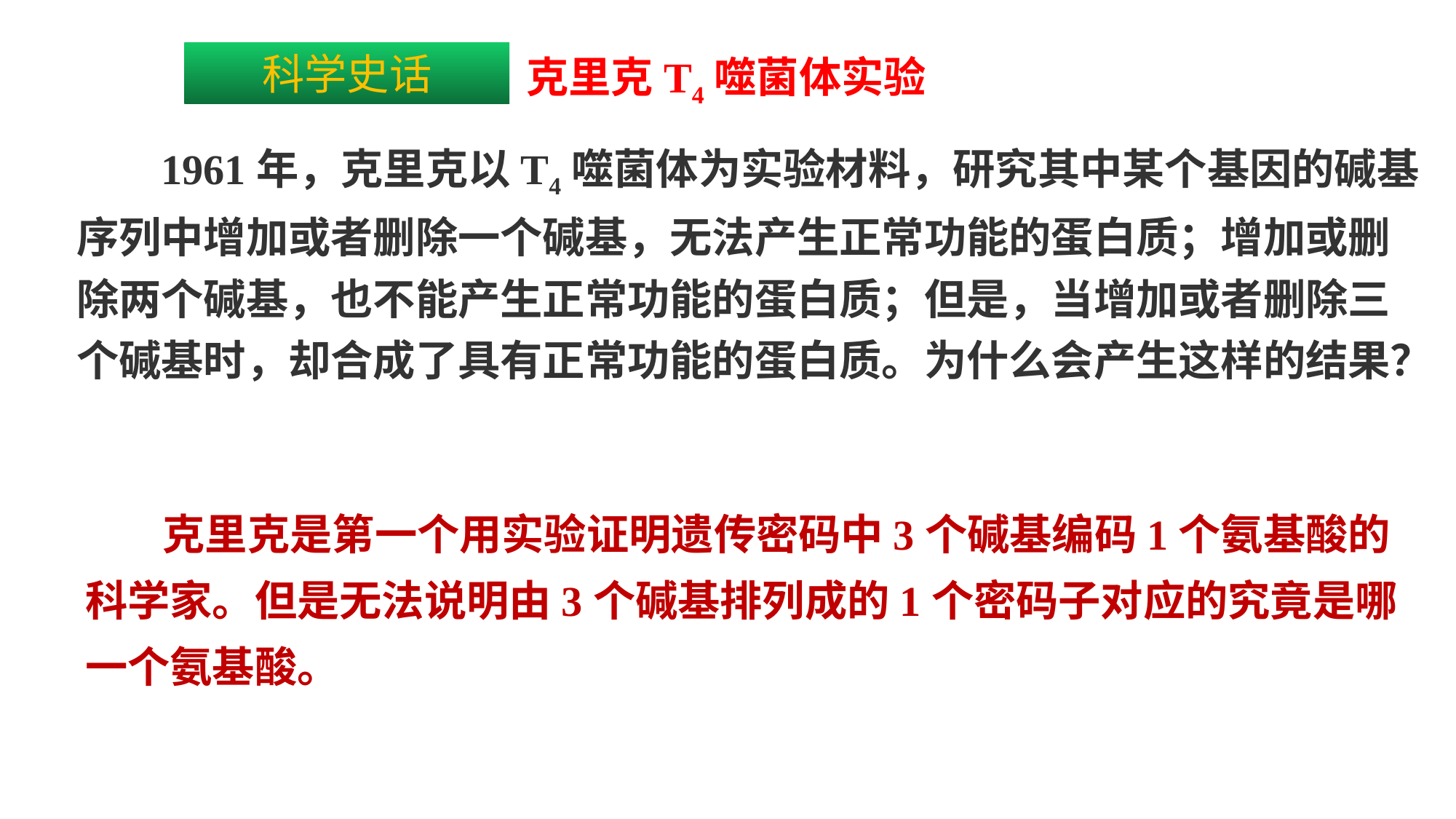

科学史话
克里克T4噬菌体实验
        1961年，克里克以T4噬菌体为实验材料，研究其中某个基因的碱基序列中增加或者删除一个碱基，无法产生正常功能的蛋白质；增加或删除两个碱基，也不能产生正常功能的蛋白质；但是，当增加或者删除三个碱基时，却合成了具有正常功能的蛋白质。为什么会产生这样的结果？
       克里克是第一个用实验证明遗传密码中3个碱基编码1个氨基酸的科学家。但是无法说明由3个碱基排列成的1个密码子对应的究竟是哪一个氨基酸。